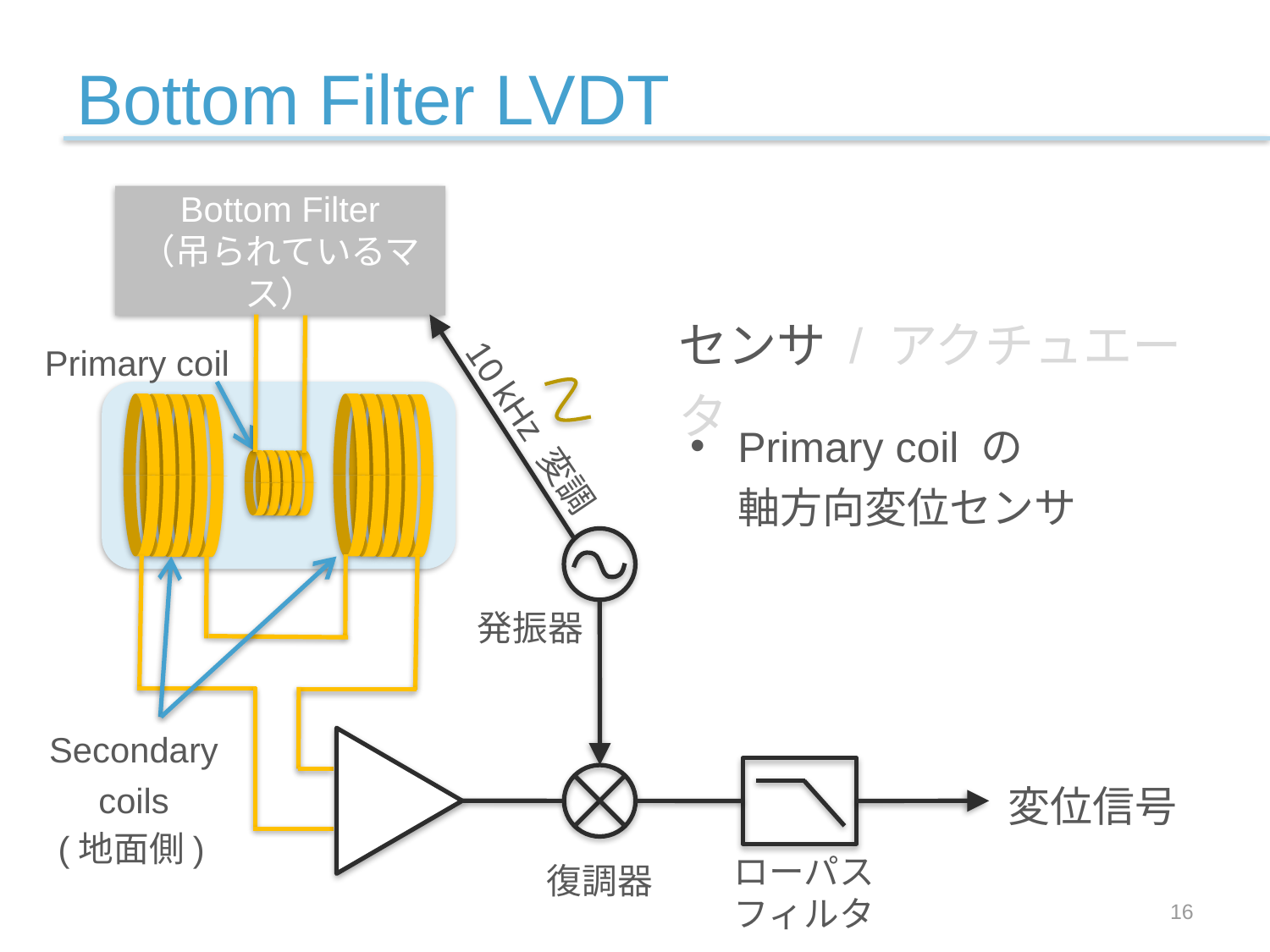

# Bottom Filter LVDT
Bottom Filter
（吊られているマス）
センサ / アクチュエータ
Primary coil

10 kHz 変調

Primary coil の
軸方向変位センサ

発振器
Secondary
coils

変位信号
(地面側)
ローパス
フィルタ
復調器
16